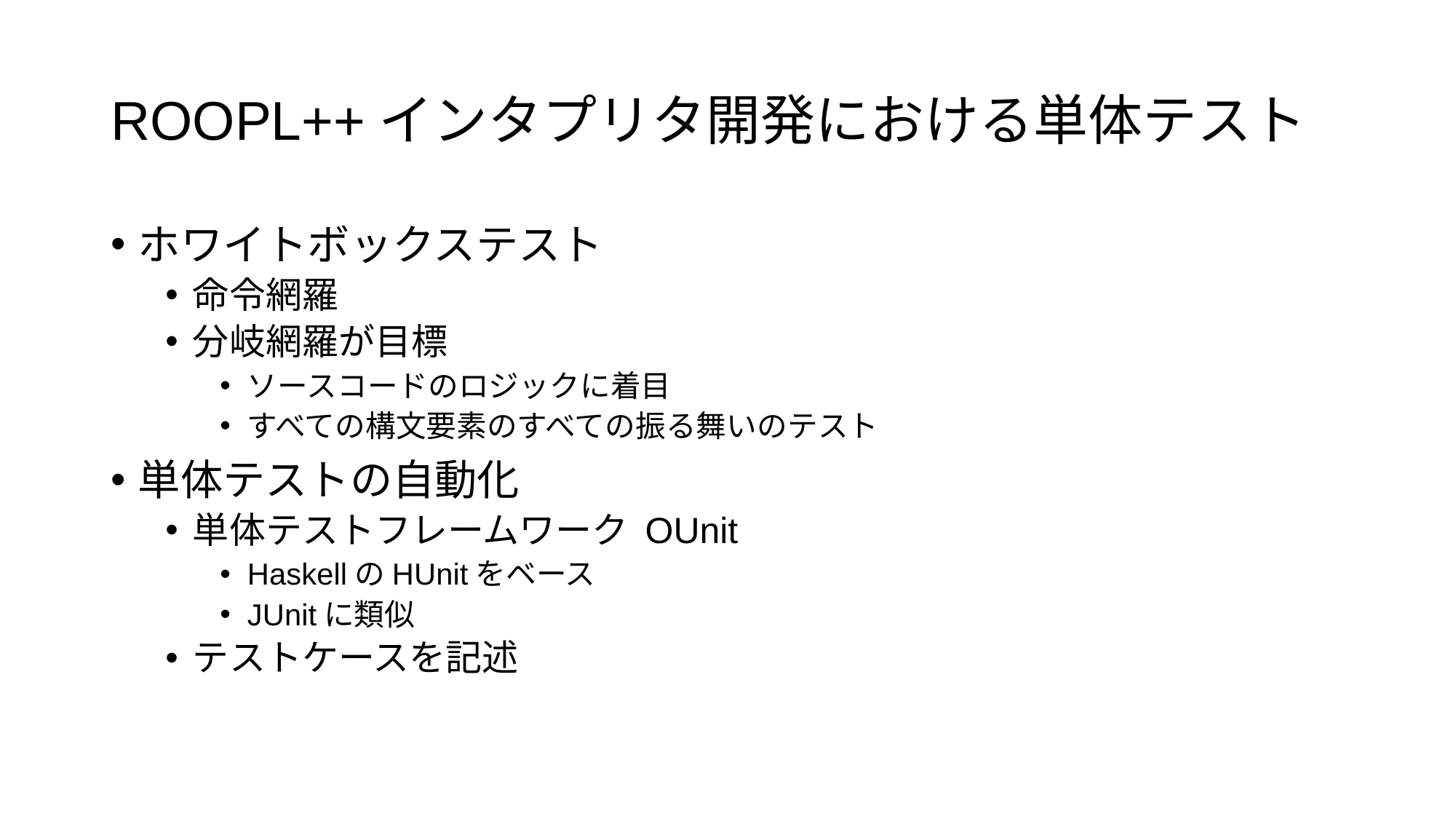

# ROOPL++インタプリタ開発における単体テスト
ホワイトボックステスト
命令網羅
分岐網羅が目標
ソースコードのロジックに着目
すべての構文要素のすべての振る舞いのテスト
単体テストの自動化
単体テストフレームワーク OUnit
HaskellのHUnitをベース
JUnitに類似
テストケースを記述